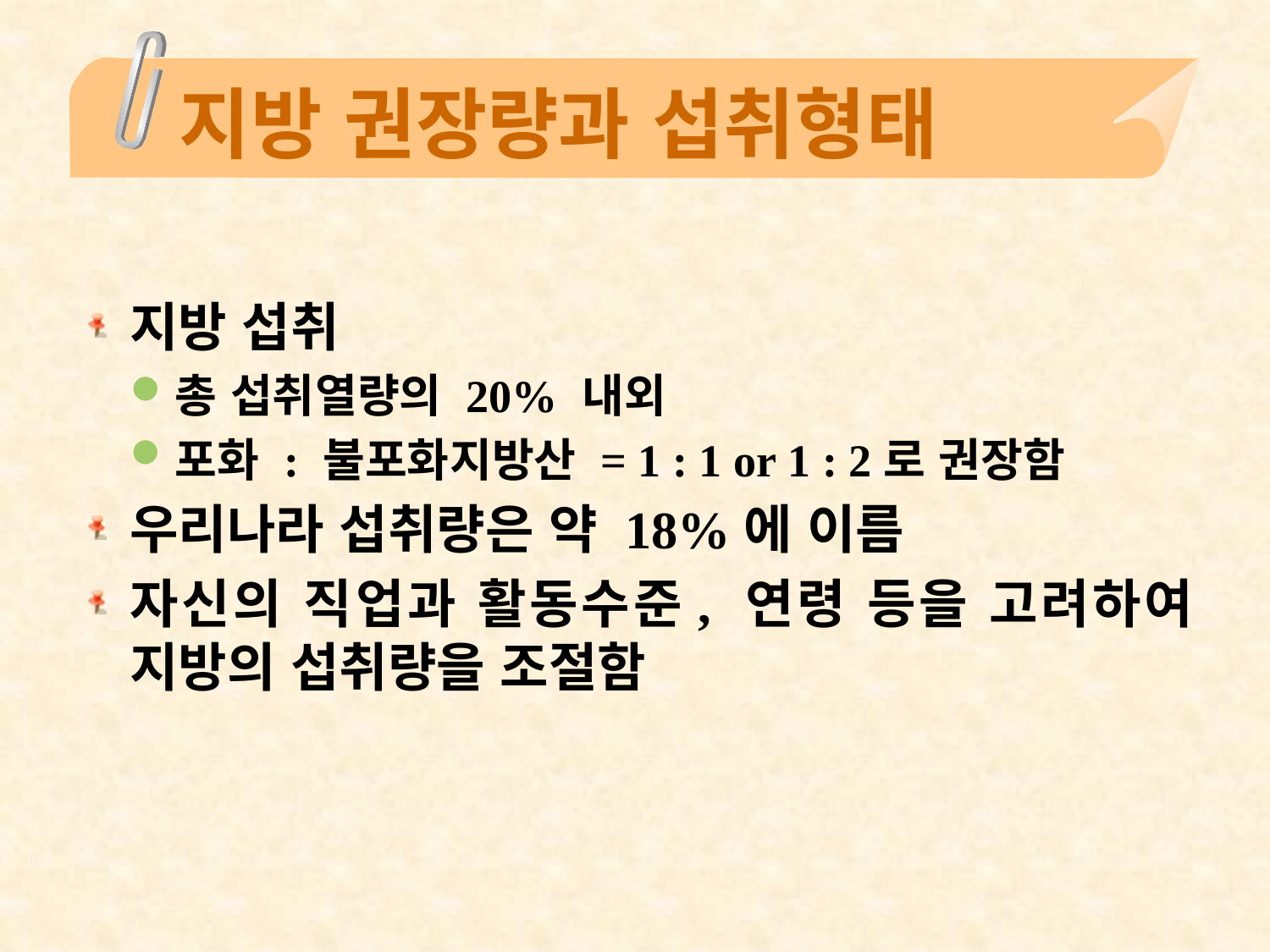

# 지방 권장량과 섭취형태
지방 섭취
총 섭취열량의 20% 내외
포화 : 불포화지방산 = 1 : 1 or 1 : 2로 권장함
우리나라 섭취량은 약 18%에 이름
자신의 직업과 활동수준, 연령 등을 고려하여 지방의 섭취량을 조절함